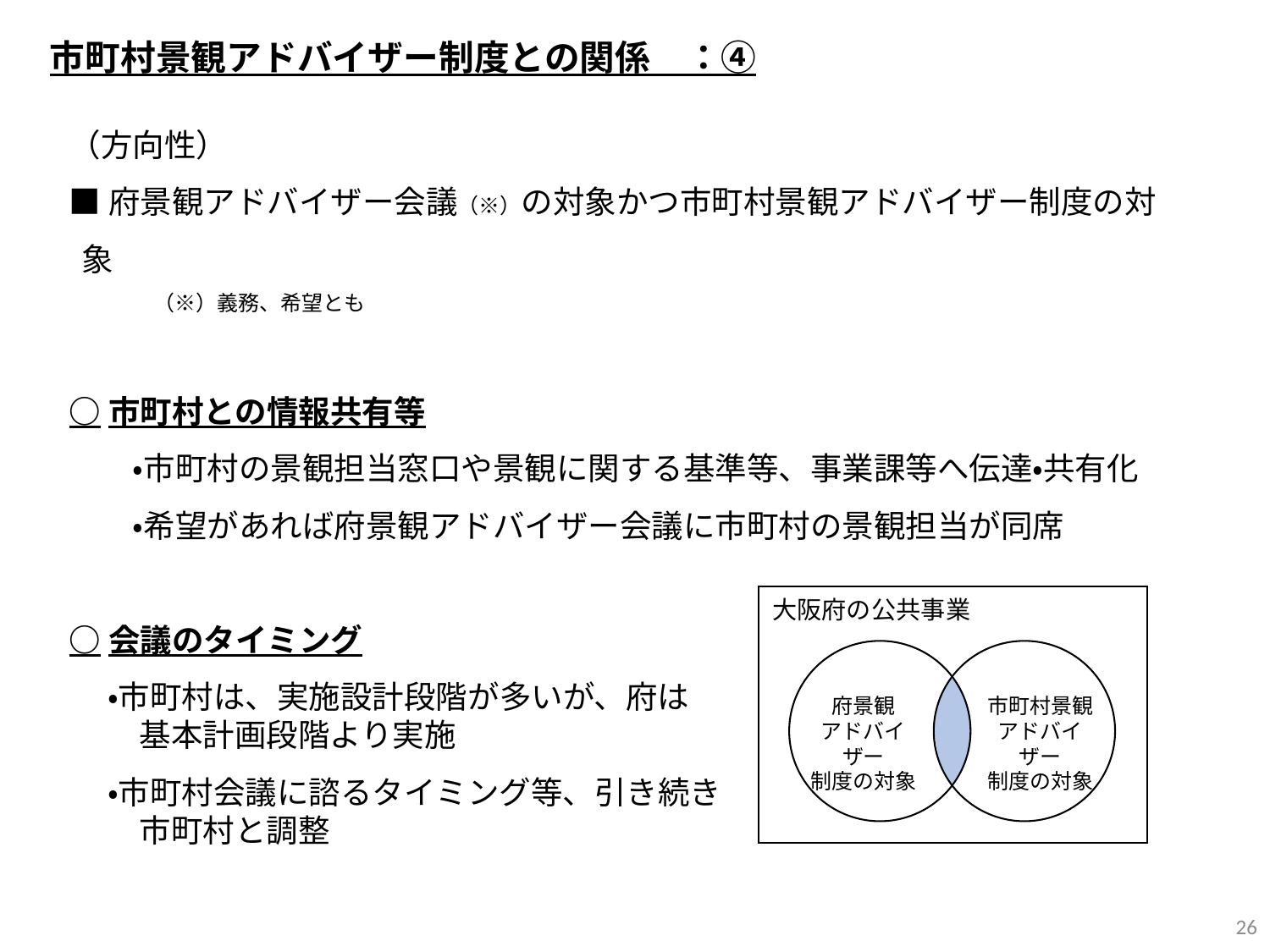

市町村景観アドバイザー制度との関係　：④
（方向性）
■府景観アドバイザー会議（※）の対象かつ市町村景観アドバイザー制度の対象
　　　　（※）義務、希望とも

○市町村との情報共有等
　　・市町村の景観担当窓口や景観に関する基準等、事業課等へ伝達・共有化
　　・希望があれば府景観アドバイザー会議に市町村の景観担当が同席

○会議のタイミング
・市町村は、実施設計段階が多いが、府は
　基本計画段階より実施
・市町村会議に諮るタイミング等、引き続き
　市町村と調整

大阪府の公共事業

府景観
アドバイザー
制度の対象
市町村景観
アドバイザー
制度の対象
26